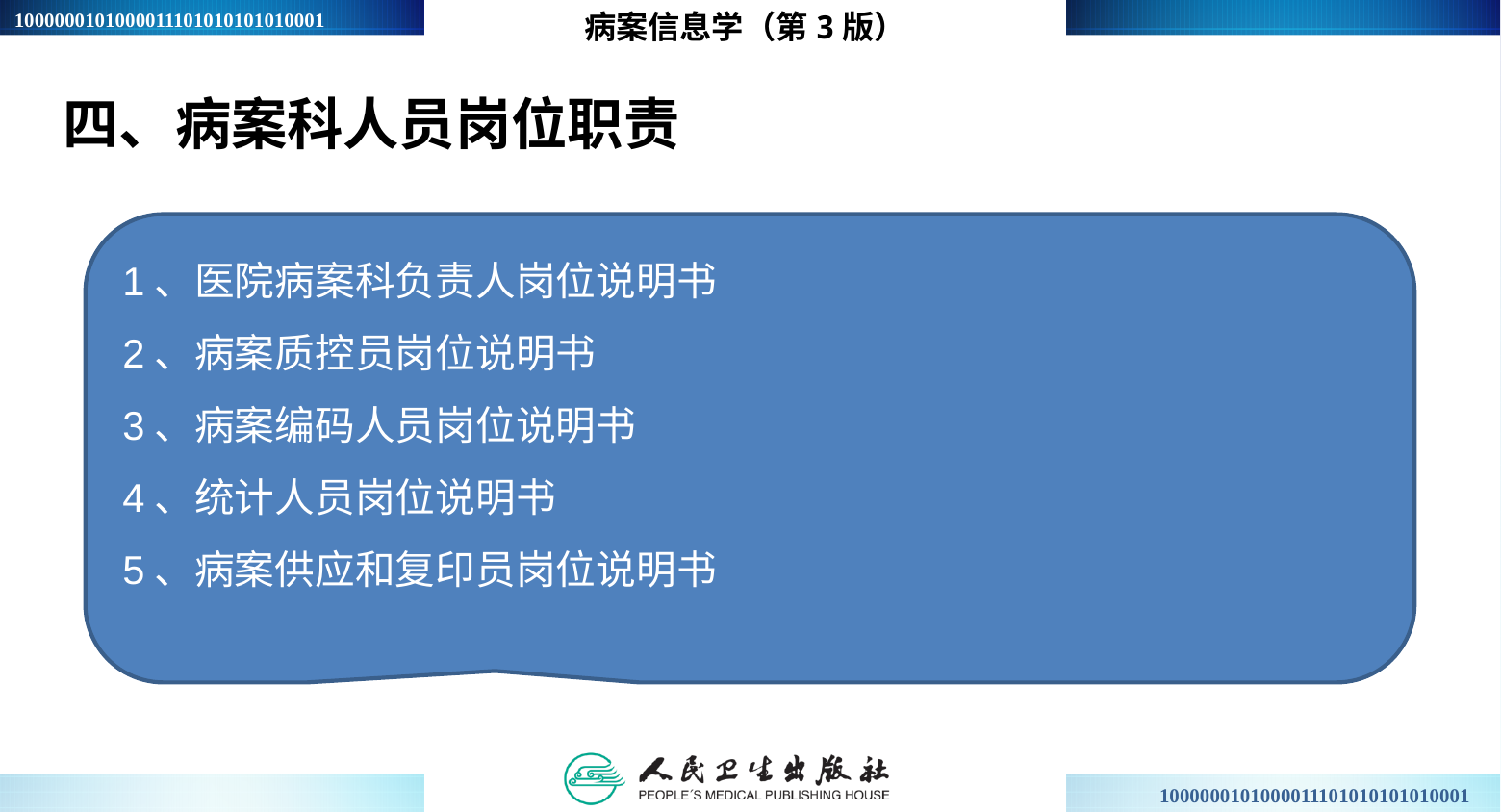

病案信息学（第3版）
四、病案科人员岗位职责

1、医院病案科负责人岗位说明书
2、病案质控员岗位说明书
3、病案编码人员岗位说明书
4、统计人员岗位说明书
5、病案供应和复印员岗位说明书